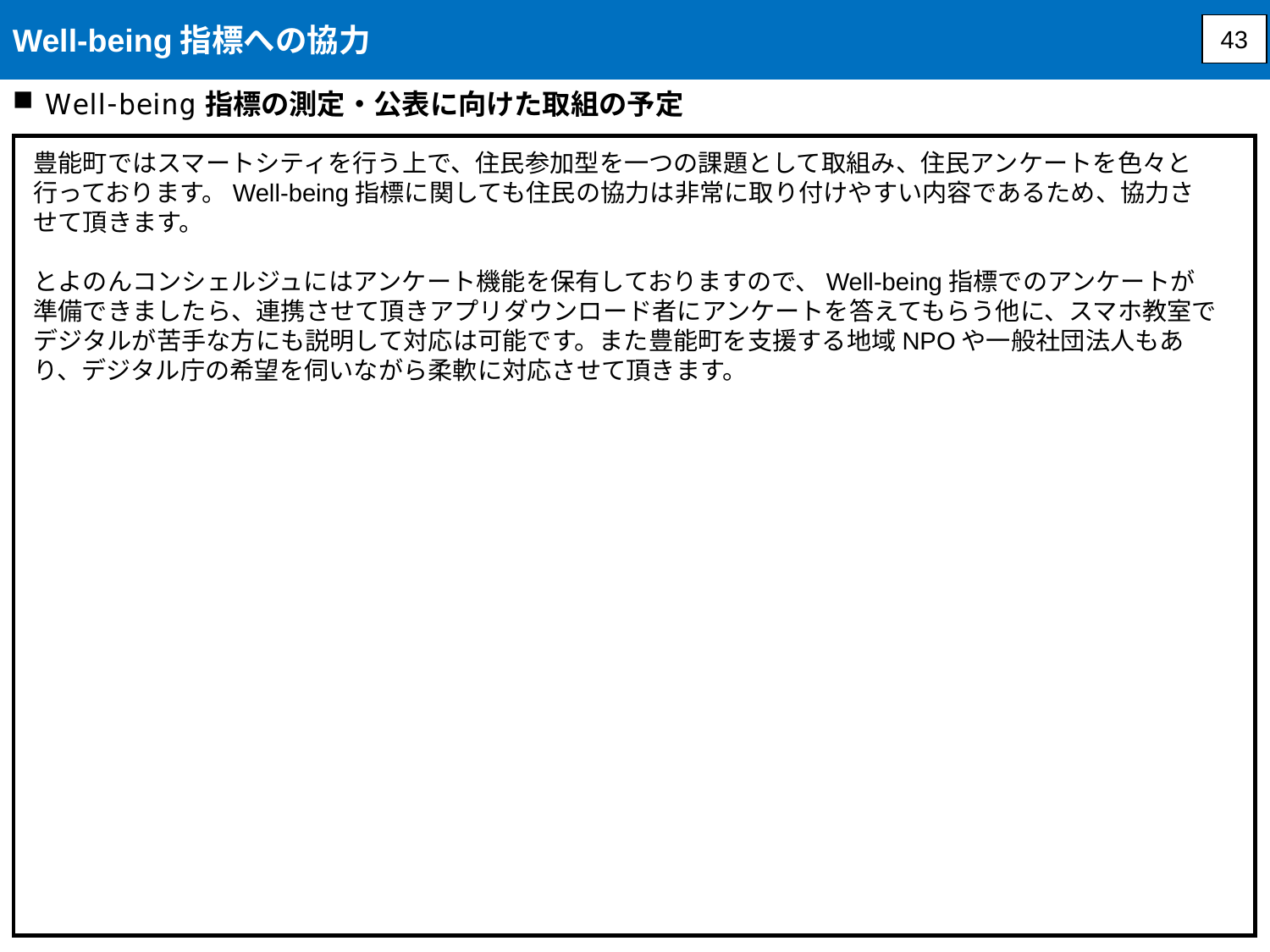

Well-being指標への協力
43
Well-being指標の測定・公表に向けた取組の予定

豊能町ではスマートシティを行う上で、住民参加型を一つの課題として取組み、住民アンケートを色々と行っております。Well-being指標に関しても住民の協力は非常に取り付けやすい内容であるため、協力させて頂きます。

とよのんコンシェルジュにはアンケート機能を保有しておりますので、Well-being指標でのアンケートが準備できましたら、連携させて頂きアプリダウンロード者にアンケートを答えてもらう他に、スマホ教室でデジタルが苦手な方にも説明して対応は可能です。また豊能町を支援する地域NPOや一般社団法人もあり、デジタル庁の希望を伺いながら柔軟に対応させて頂きます。